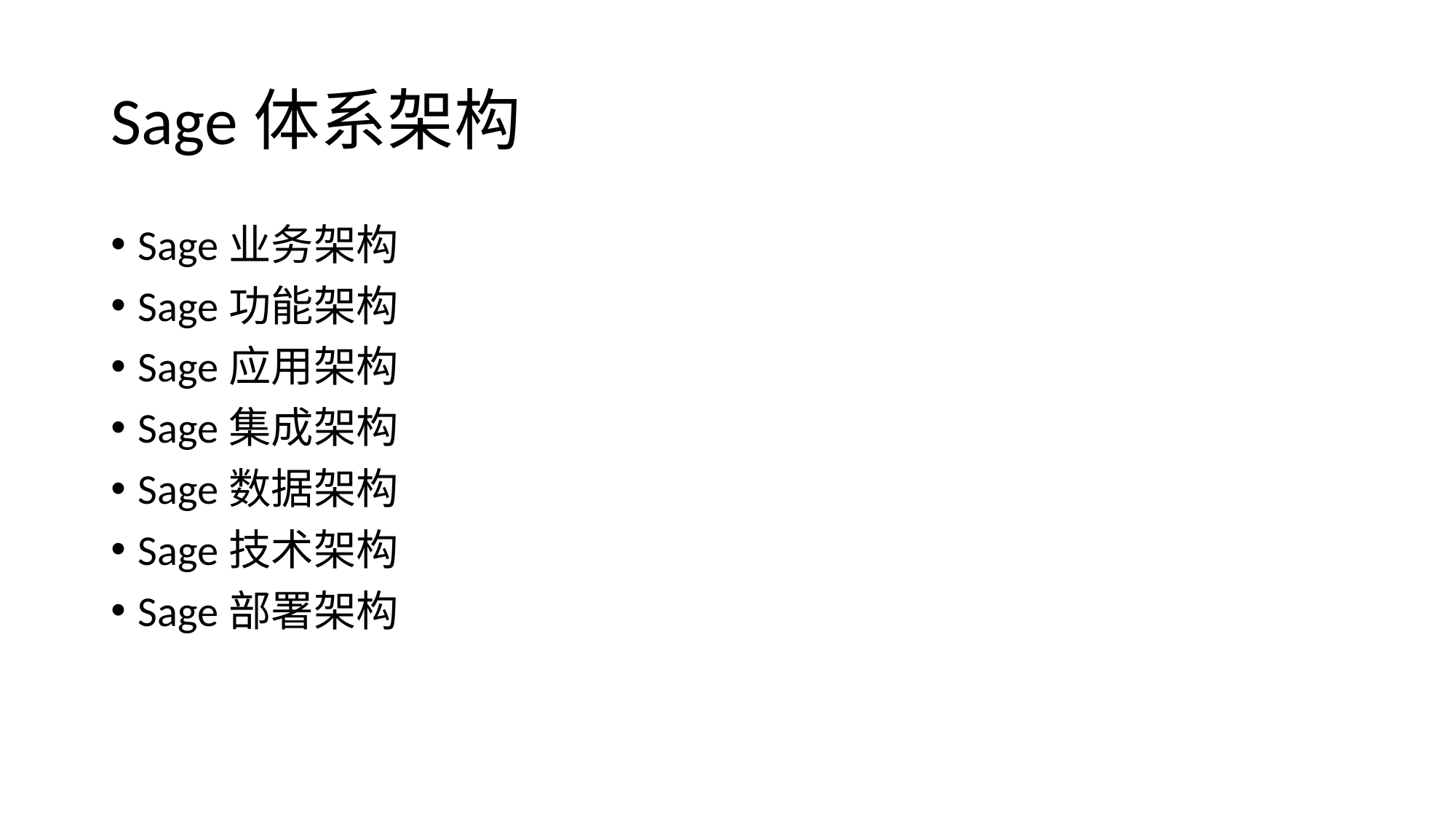

# Sage体系架构
Sage业务架构
Sage功能架构
Sage应用架构
Sage集成架构
Sage数据架构
Sage技术架构
Sage部署架构